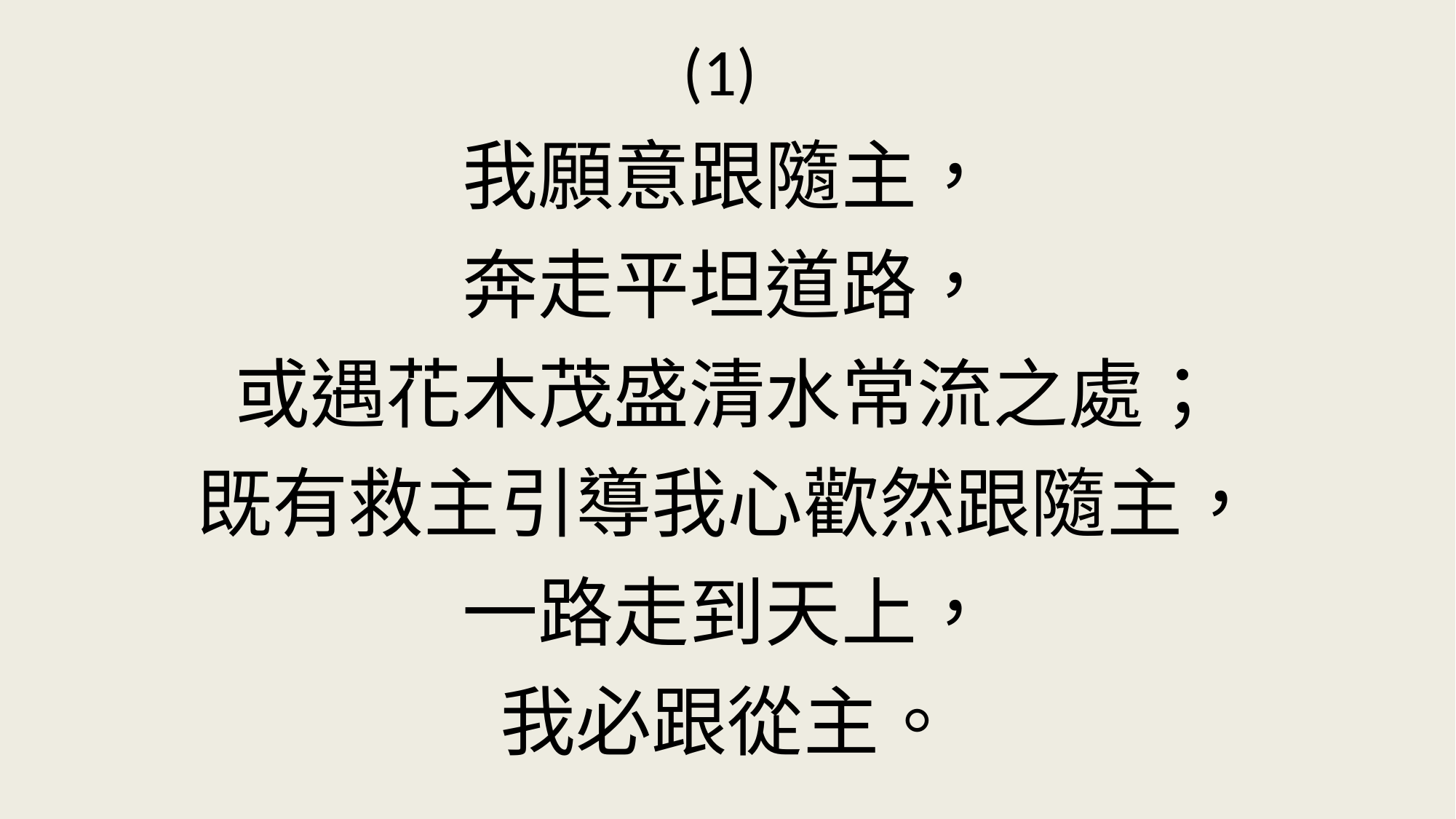

# (1) 我願意跟隨主， 奔走平坦道路， 或遇花木茂盛清水常流之處； 既有救主引導我心歡然跟隨主，一路走到天上， 我必跟從主。